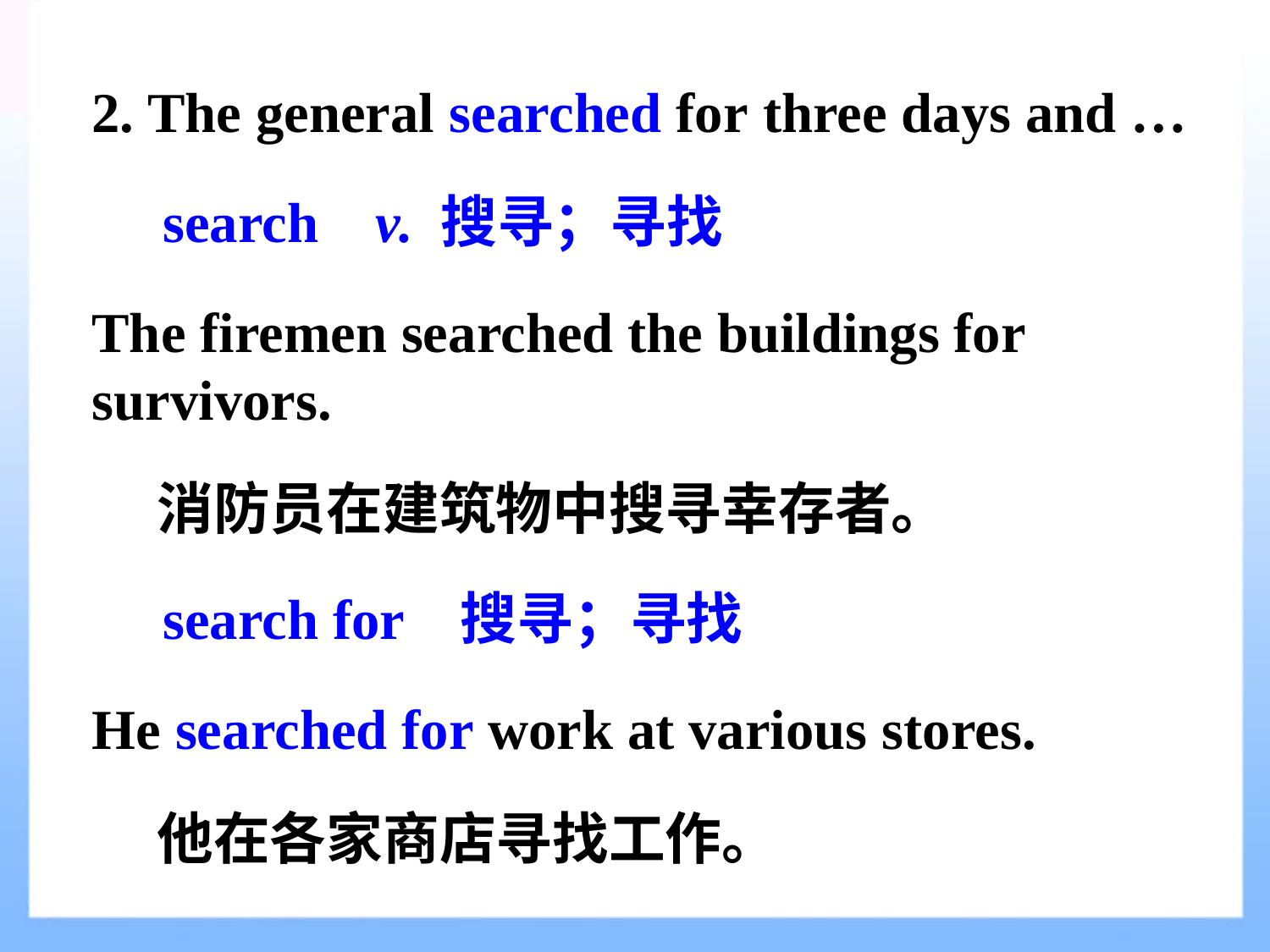

2. The general searched for three days and …
     search    v. 搜寻；寻找
The firemen searched the buildings for survivors.
    消防员在建筑物中搜寻幸存者。
     search for   搜寻；寻找
He searched for work at various stores.
    他在各家商店寻找工作。